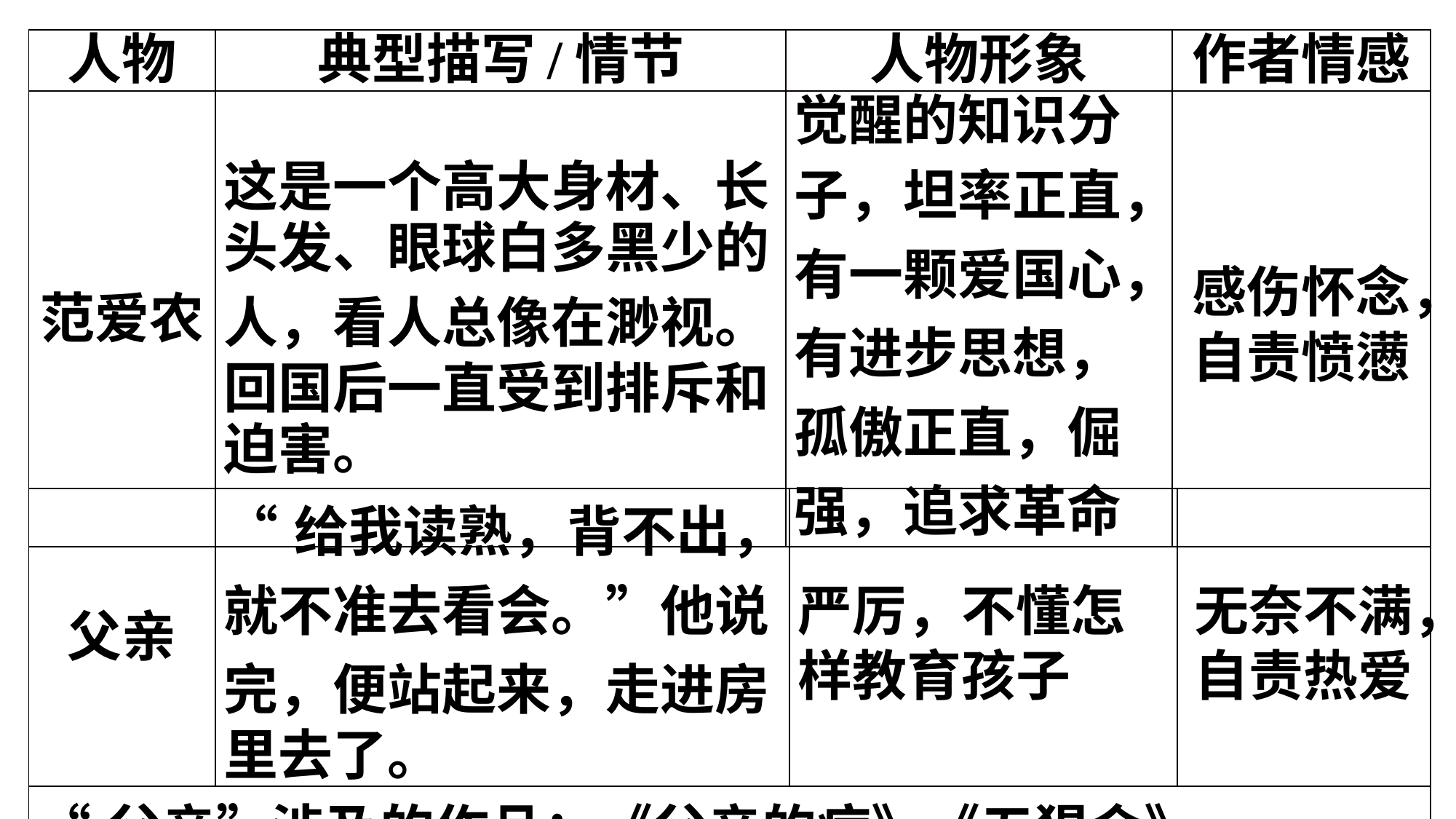

| 人物 | 典型描写/情节 | 人物形象 | 作者情感 |
| --- | --- | --- | --- |
| 范爱农 | 这是一个高大身材、长头发、眼球白多黑少的人，看人总像在渺视。回国后一直受到排斥和迫害。 | 觉醒的知识分子，坦率正直，有一颗爱国心，有进步思想，孤傲正直，倔强，追求革命 | 感伤怀念，自责愤懑 |
| 父亲 | “给我读熟，背不出，就不准去看会。”他说完，便站起来，走进房里去了。 | 严厉，不懂怎样教育孩子 | 无奈不满，自责热爱 |
| --- | --- | --- | --- |
| “父亲”涉及的作品：《父亲的病》《五猖会》 |  |  |  |